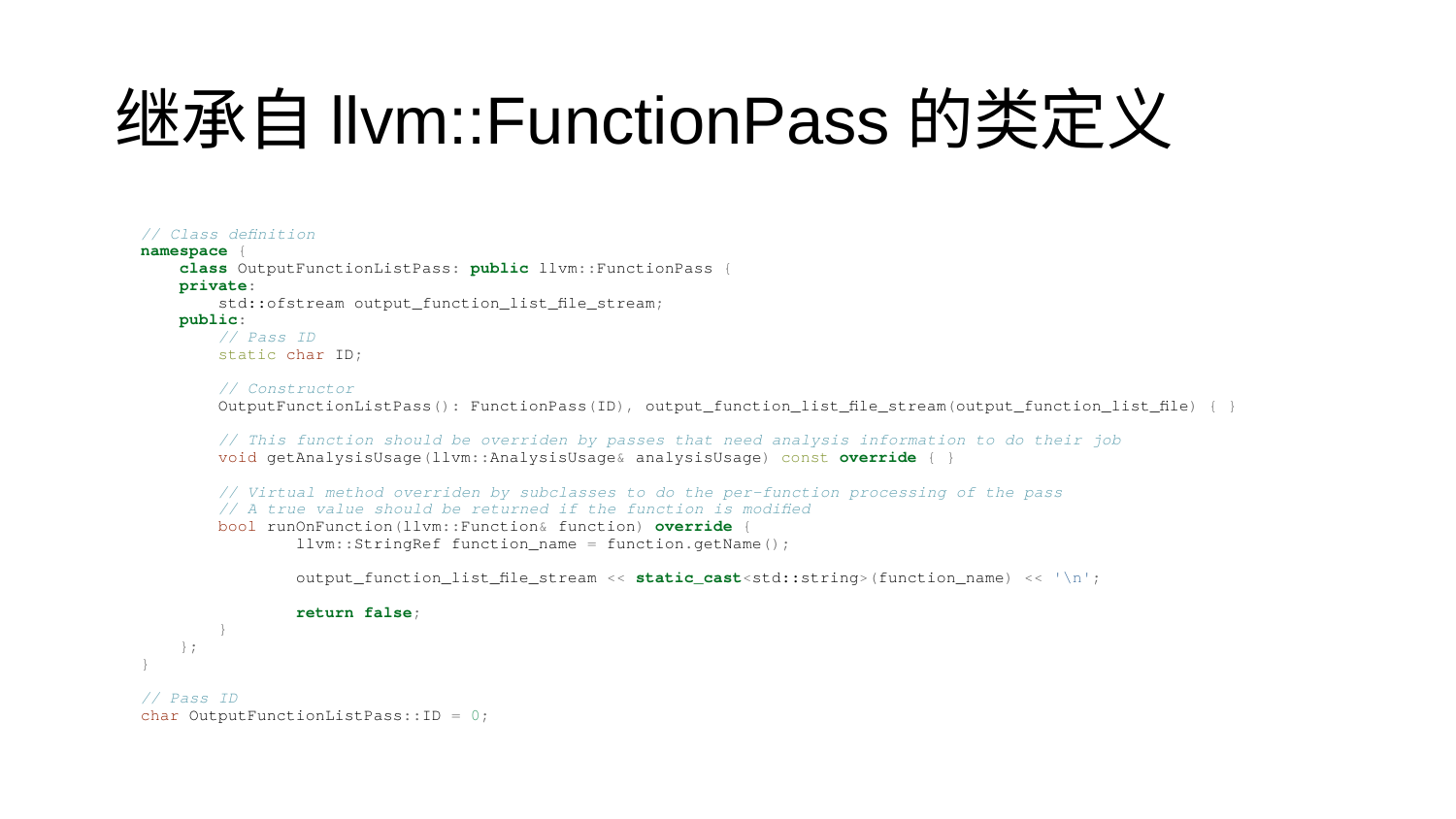

# 继承自llvm::FunctionPass的类定义
// Class definition
namespace {
    class OutputFunctionListPass: public llvm::FunctionPass {
    private:
        std::ofstream output_function_list_file_stream;
    public:
        // Pass ID
        static char ID;
        // Constructor
        OutputFunctionListPass(): FunctionPass(ID), output_function_list_file_stream(output_function_list_file) { }
        // This function should be overriden by passes that need analysis information to do their job
        void getAnalysisUsage(llvm::AnalysisUsage& analysisUsage) const override { }
        // Virtual method overriden by subclasses to do the per-function processing of the pass
        // A true value should be returned if the function is modified
        bool runOnFunction(llvm::Function& function) override {
                llvm::StringRef function_name = function.getName();
                output_function_list_file_stream << static_cast<std::string>(function_name) << '\n';
                return false;
        }
    };
}
// Pass ID
char OutputFunctionListPass::ID = 0;